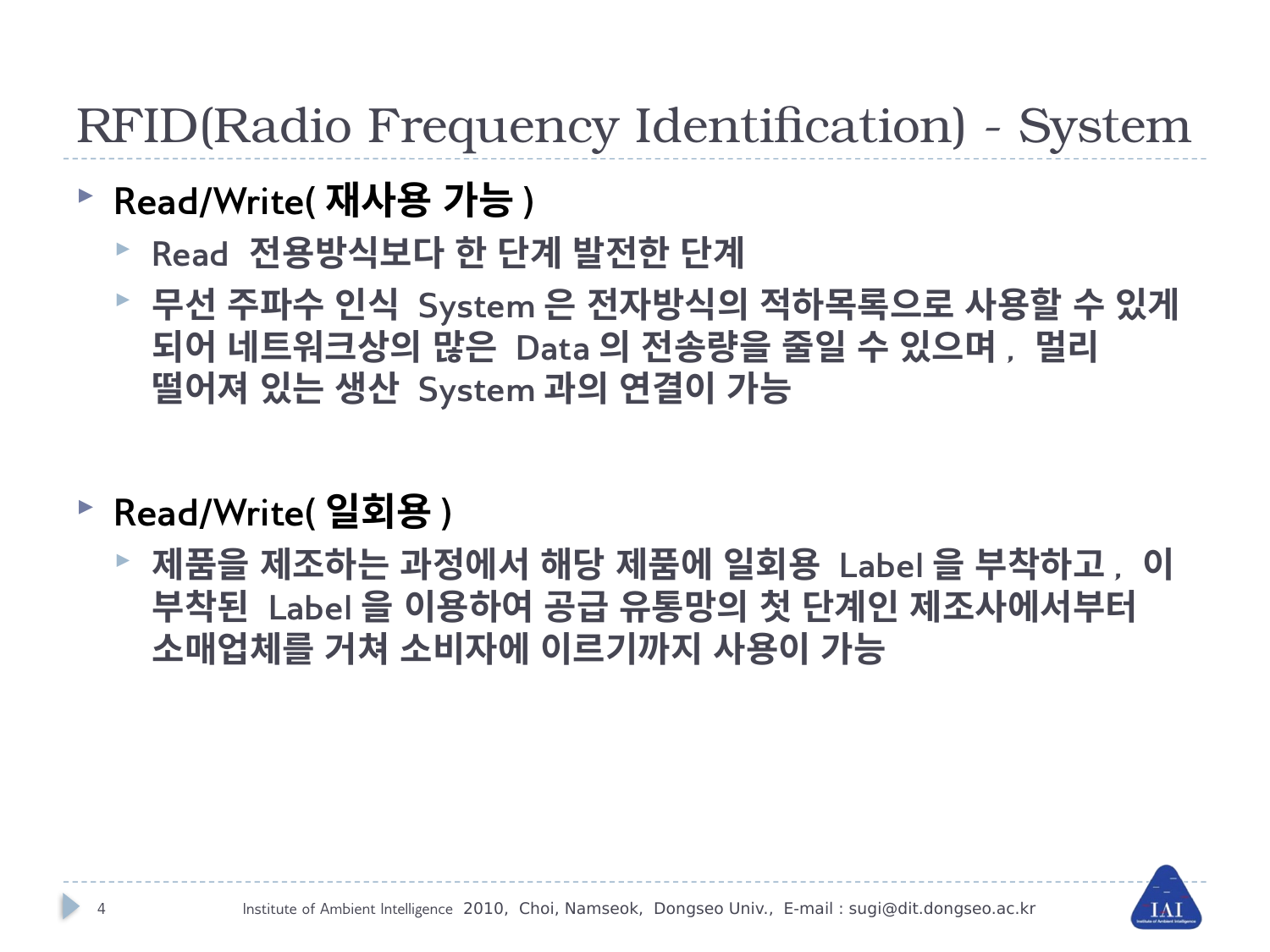

# RFID(Radio Frequency Identification) - System
Read/Write(재사용 가능)
Read 전용방식보다 한 단계 발전한 단계
무선 주파수 인식 System은 전자방식의 적하목록으로 사용할 수 있게 되어 네트워크상의 많은 Data의 전송량을 줄일 수 있으며, 멀리 떨어져 있는 생산 System과의 연결이 가능

Read/Write(일회용)
제품을 제조하는 과정에서 해당 제품에 일회용 Label을 부착하고, 이 부착된 Label을 이용하여 공급 유통망의 첫 단계인 제조사에서부터 소매업체를 거쳐 소비자에 이르기까지 사용이 가능